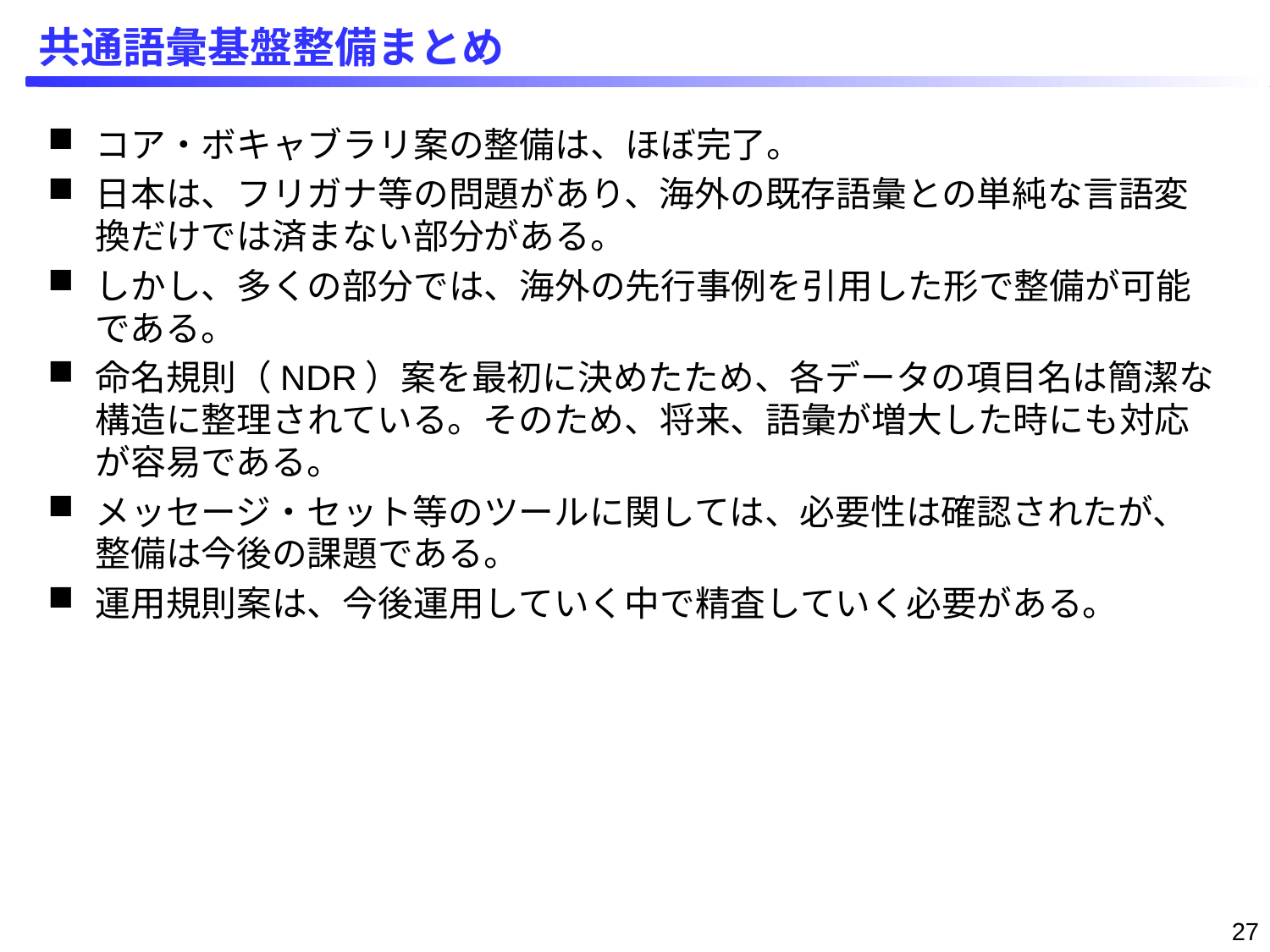

# 共通語彙基盤整備まとめ
コア・ボキャブラリ案の整備は、ほぼ完了。
日本は、フリガナ等の問題があり、海外の既存語彙との単純な言語変換だけでは済まない部分がある。
しかし、多くの部分では、海外の先行事例を引用した形で整備が可能である。
命名規則（NDR）案を最初に決めたため、各データの項目名は簡潔な構造に整理されている。そのため、将来、語彙が増大した時にも対応が容易である。
メッセージ・セット等のツールに関しては、必要性は確認されたが、整備は今後の課題である。
運用規則案は、今後運用していく中で精査していく必要がある。

27